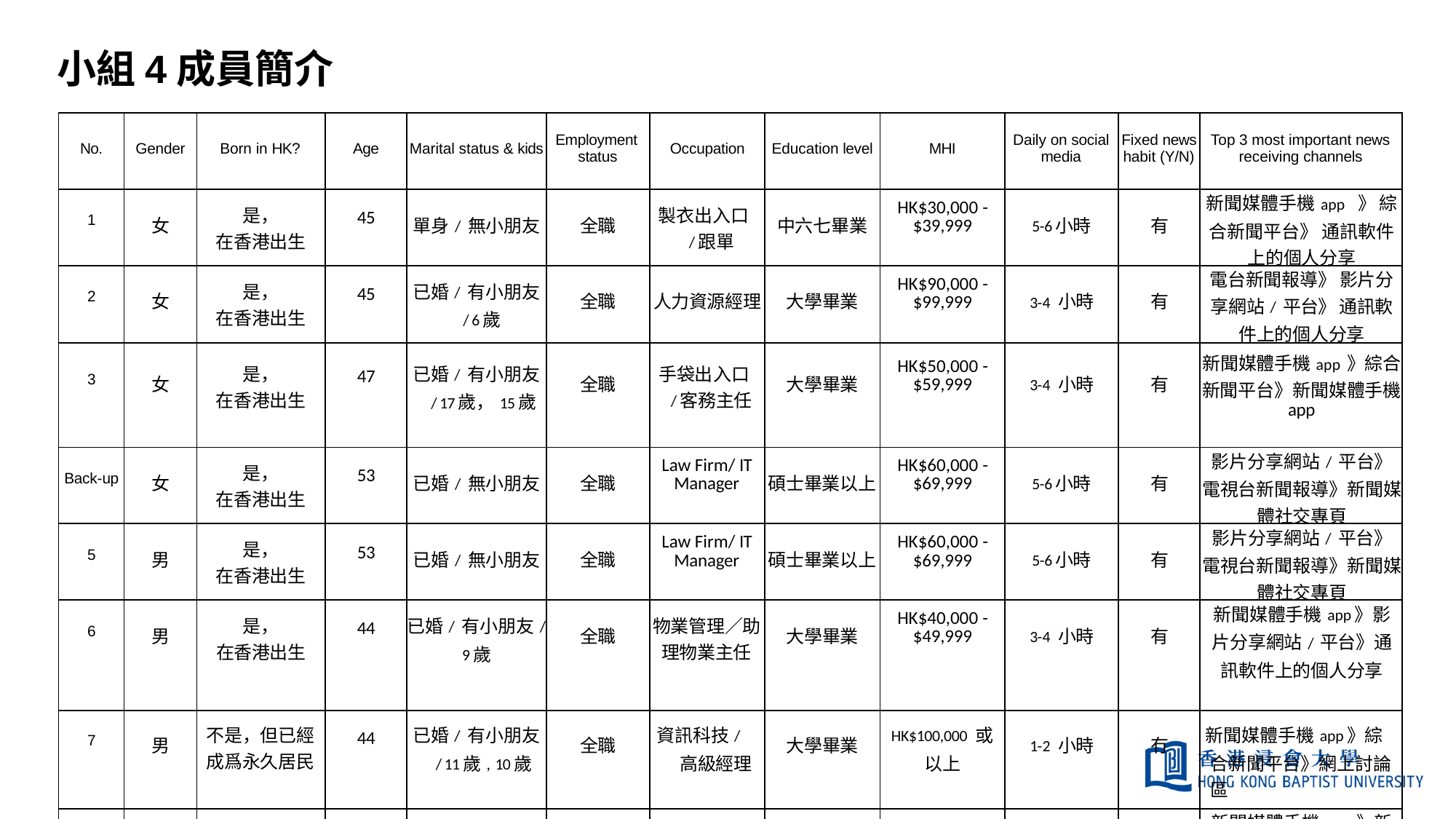

# 小組4成員簡介
| No. | Gender | Born in HK? | Age | Marital status & kids | Employment status | Occupation | Education level | MHI | Daily on social media | Fixed news habit (Y/N) | Top 3 most important news receiving channels |
| --- | --- | --- | --- | --- | --- | --- | --- | --- | --- | --- | --- |
| 1 | 女 | 是， 在香港出生 | 45 | 單身/ 無小朋友 | 全職 | 製衣出入口/跟單 | 中六七畢業 | HK$30,000 - $39,999 | 5-6小時 | 有 | 新聞媒體手機app 》 綜合新聞平台》 通訊軟件上的個人分享 |
| 2 | 女 | 是， 在香港出生 | 45 | 已婚/ 有小朋友/ 6歲 | 全職 | 人力資源經理 | 大學畢業 | HK$90,000 - $99,999 | 3-4 小時 | 有 | 電台新聞報導》 影片分享網站/ 平台》 通訊軟件上的個人分享 |
| 3 | 女 | 是， 在香港出生 | 47 | 已婚/ 有小朋友/ 17歲，15歲 | 全職 | 手袋出入口/客務主任 | 大學畢業 | HK$50,000 - $59,999 | 3-4 小時 | 有 | 新聞媒體手機app 》綜合新聞平台》新聞媒體手機 app |
| Back-up | 女 | 是， 在香港出生 | 53 | 已婚/ 無小朋友 | 全職 | Law Firm/ IT Manager | 碩士畢業以上 | HK$60,000 - $69,999 | 5-6小時 | 有 | 影片分享網站/ 平台》 電視台新聞報導》新聞媒體社交專頁 |
| 5 | 男 | 是， 在香港出生 | 53 | 已婚/ 無小朋友 | 全職 | Law Firm/ IT Manager | 碩士畢業以上 | HK$60,000 - $69,999 | 5-6小時 | 有 | 影片分享網站/ 平台》 電視台新聞報導》新聞媒體社交專頁 |
| 6 | 男 | 是， 在香港出生 | 44 | 已婚/ 有小朋友/ 9歲 | 全職 | 物業管理／助 理物業主任 | 大學畢業 | HK$40,000 - $49,999 | 3-4 小時 | 有 | 新聞媒體手機app》影片分享網站/ 平台》通訊軟件上的個人分享 |
| 7 | 男 | 不是，但已經成爲永久居民 | 44 | 已婚/ 有小朋友/ 11歲, 10歲 | 全職 | 資訊科技/ 高級經理 | 大學畢業 | HK$100,000 或 以上 | 1-2 小時 | 冇 | 新聞媒體手機app》綜合新聞平台》網上討論區 |
| Back-up | 男 | 是， 在香港出生 | 55 | 已婚/ 有小朋友/ 17歲 | 自由職業 | 翻譯員 | 大學未畢業 | HK$10,000 - $19,999 | 5-6小時 | 有 | 新聞媒體手機app 》新聞媒體手機app》綜合新聞平台 |